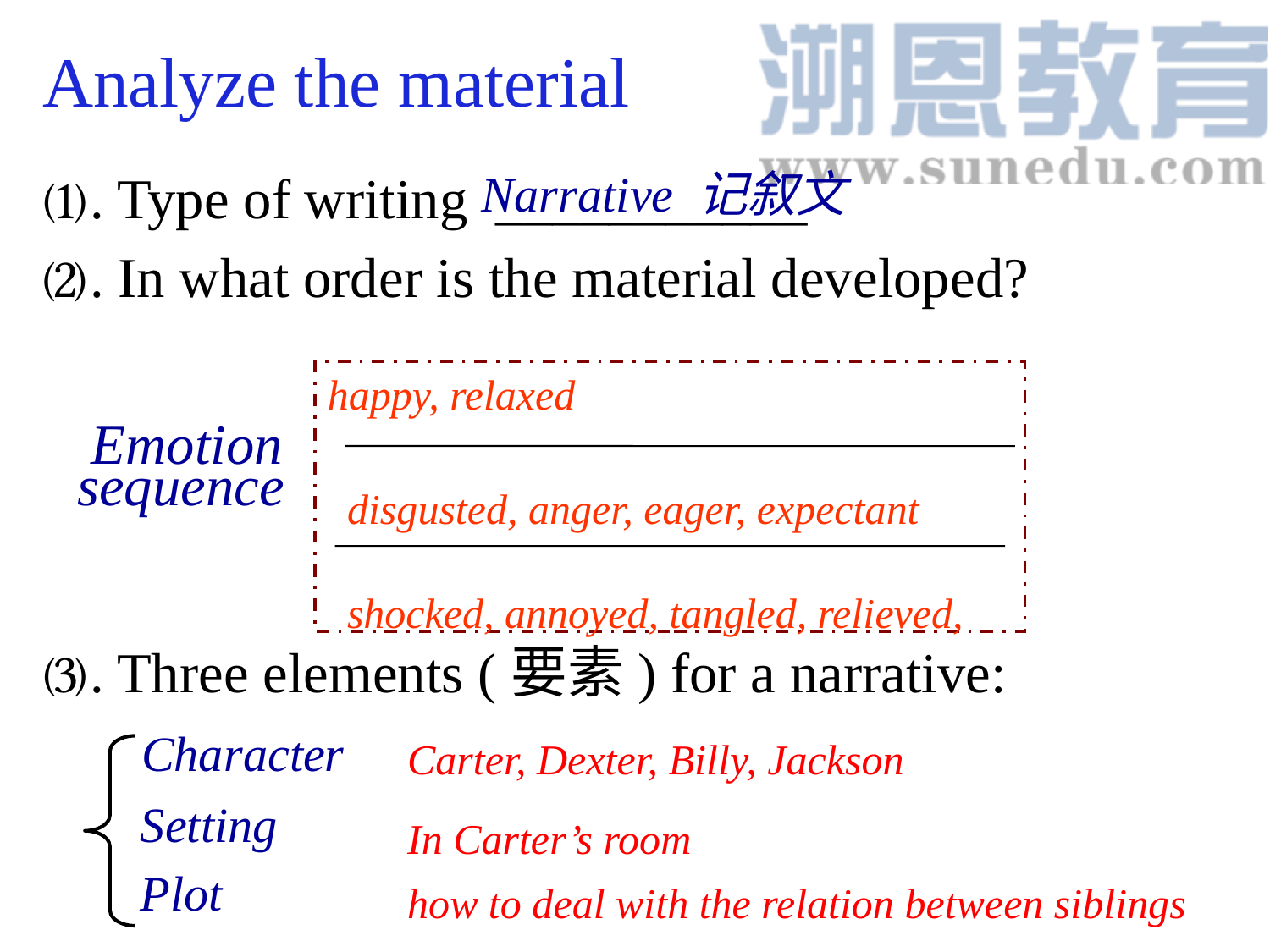

Analyze the material
⑴. Type of writing  ___________
⑵. In what order is the material developed?

⑶. Three elements (要素) for a narrative:
       Character
        Setting
        Plot
Narrative 记叙文
happy, relaxed
 Emotion
sequence

disgusted, anger, eager, expectant

shocked, annoyed, tangled, relieved,
Carter, Dexter, Billy, Jackson

In Carter’s room
how to deal with the relation between siblings